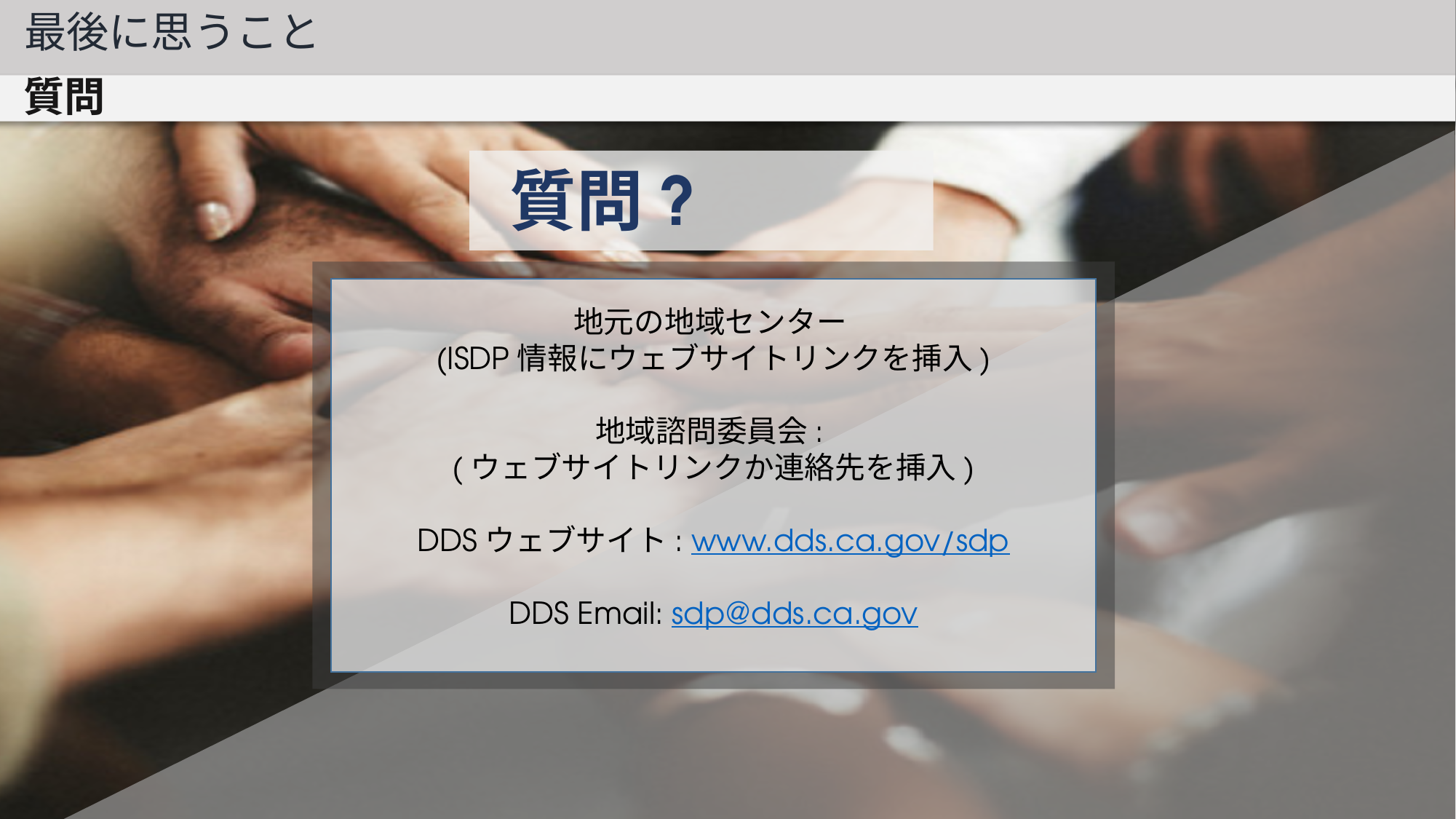

最後に思うこと
質問

質問?
地元の地域センター
(ISDP情報にウェブサイトリンクを挿入)

地域諮問委員会:
(ウェブサイトリンクか連絡先を挿入)

DDSウェブサイト: www.dds.ca.gov/sdp

DDS Email: sdp@dds.ca.gov